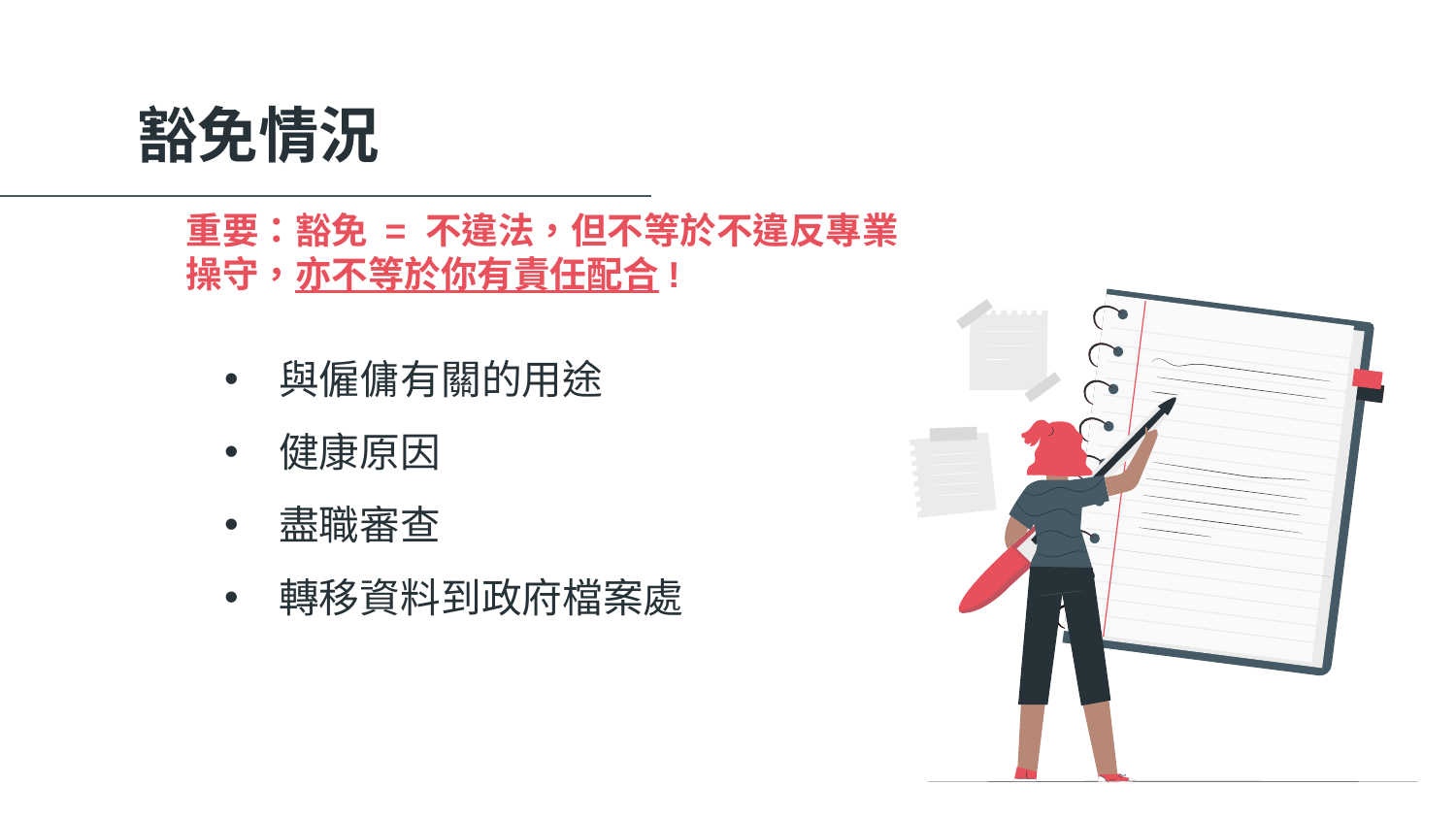

豁免情況
# 重要：豁免 = 不違法，但不等於不違反專業操守，亦不等於你有責任配合!

與僱傭有關的⽤途
健康原因
盡職審查
轉移資料到政府檔案處